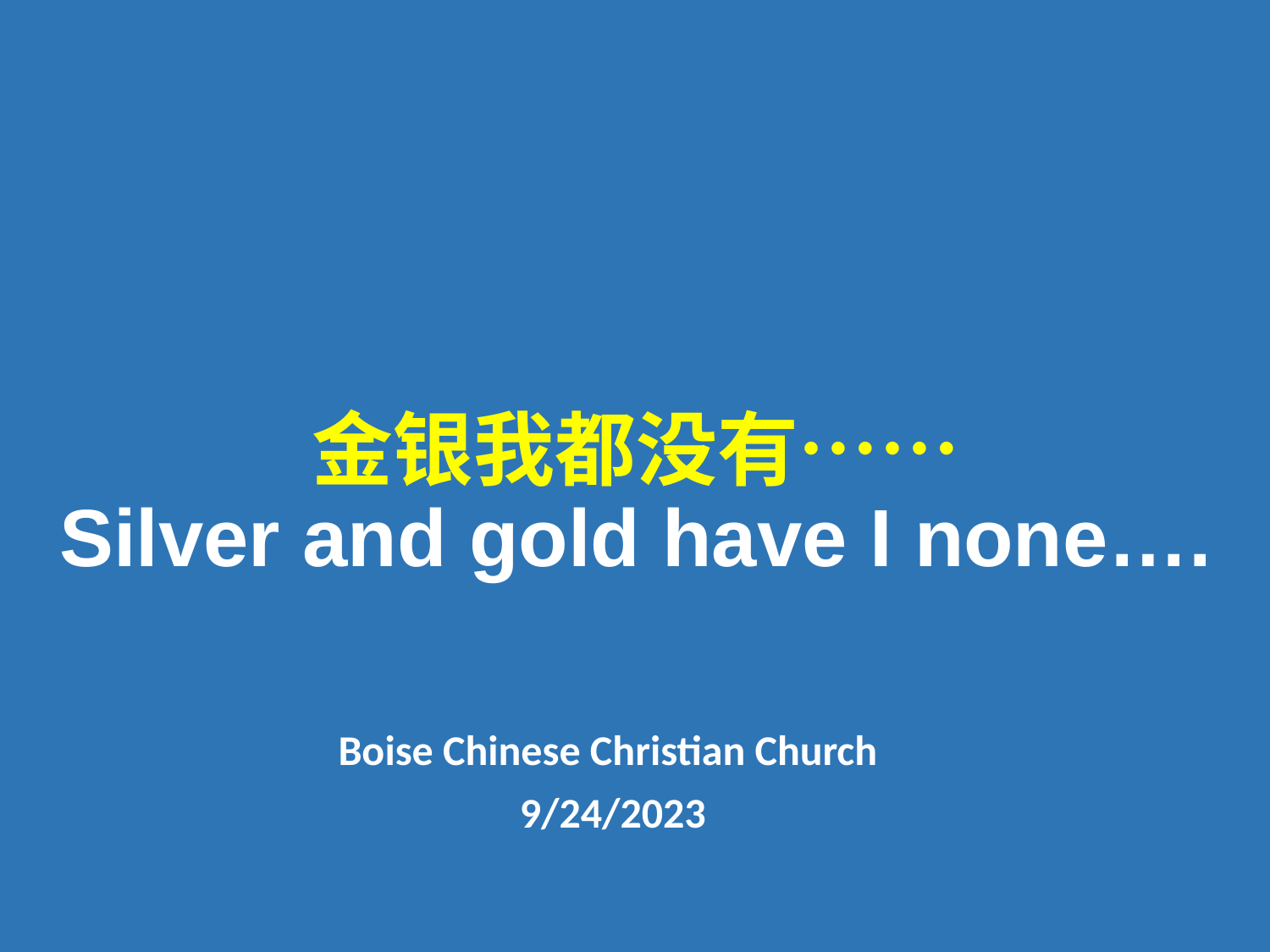

# 金银我都没有…… Silver and gold have I none….
Boise Chinese Christian Church
9/24/2023